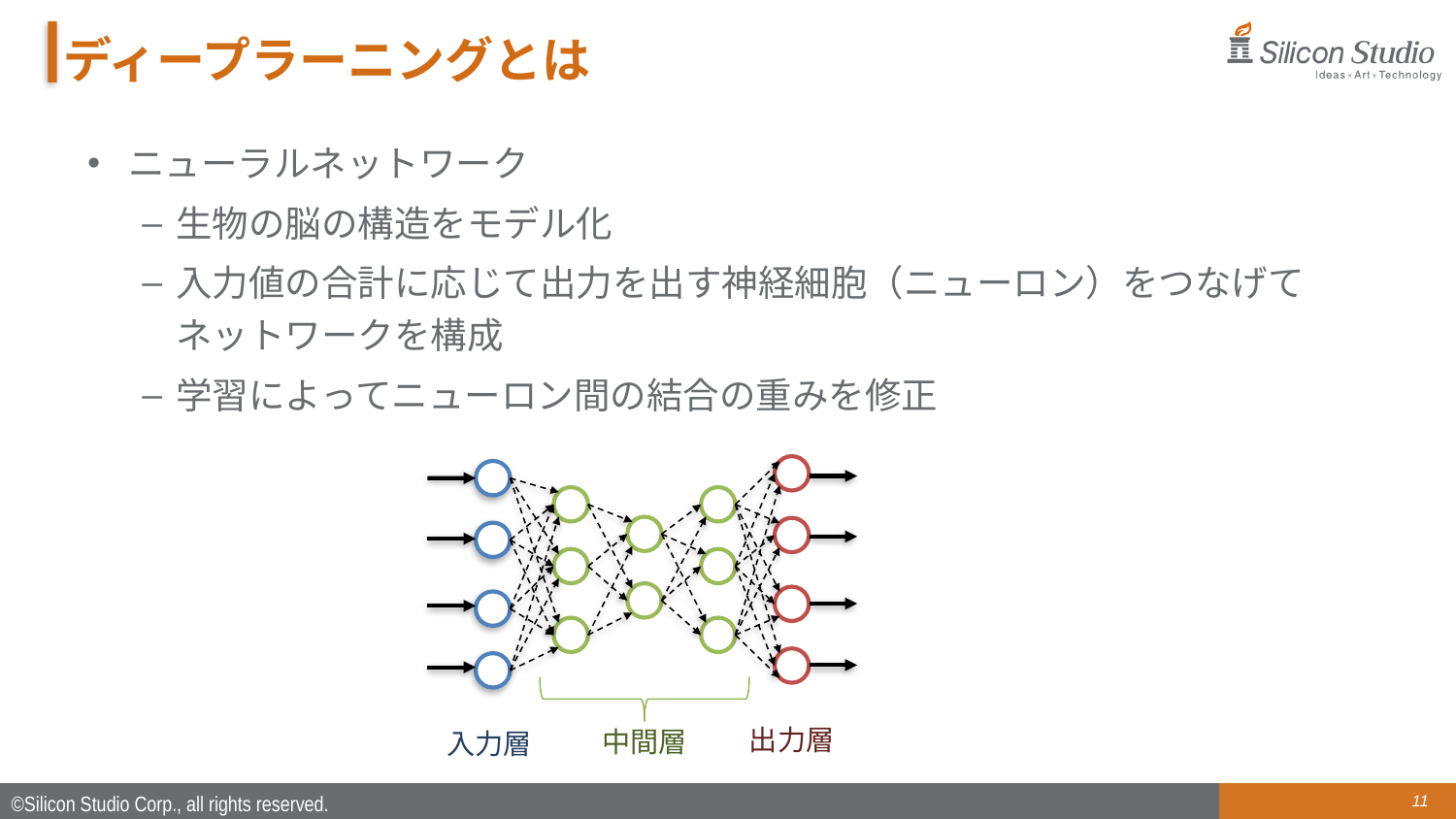

# ディープラーニングとは
ニューラルネットワーク
生物の脳の構造をモデル化
入力値の合計に応じて出力を出す神経細胞（ニューロン）をつなげてネットワークを構成
学習によってニューロン間の結合の重みを修正

出力層
中間層
入力層